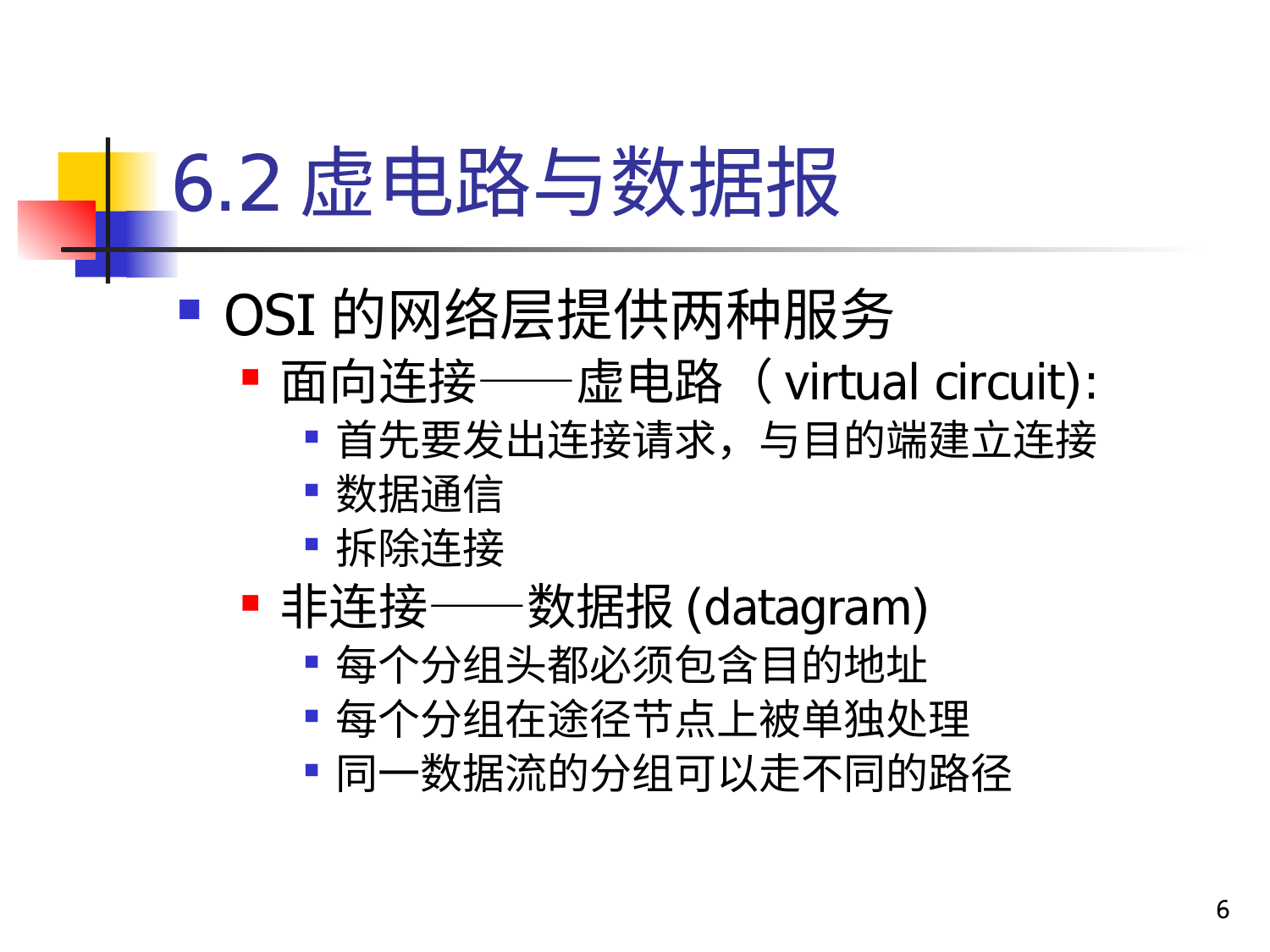

# 6.2虚电路与数据报
OSI的网络层提供两种服务
面向连接——虚电路（virtual circuit):
首先要发出连接请求，与目的端建立连接
数据通信
拆除连接
非连接——数据报(datagram)
每个分组头都必须包含目的地址
每个分组在途径节点上被单独处理
同一数据流的分组可以走不同的路径
6